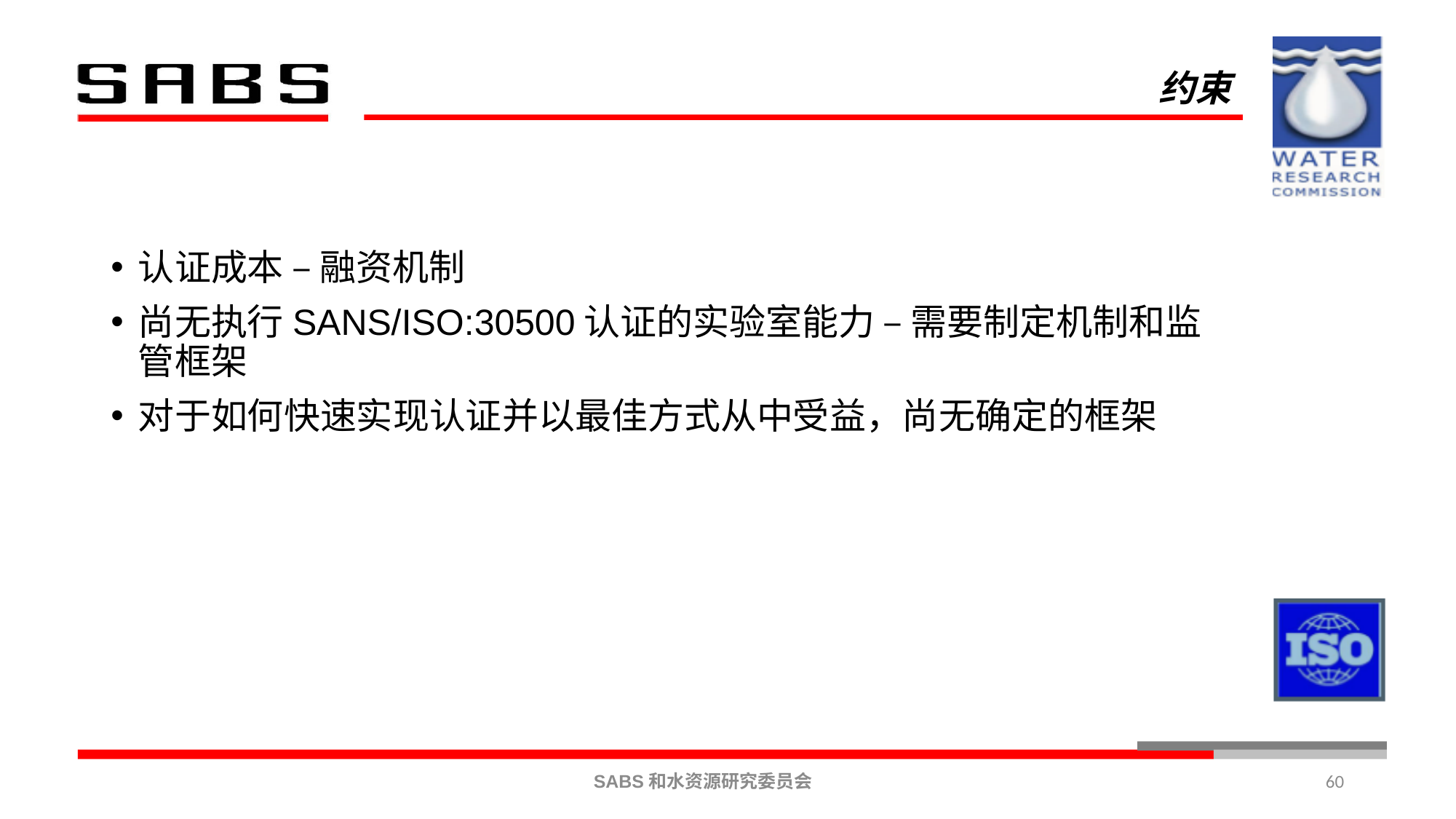

约束

认证成本 – 融资机制
尚无执行SANS/ISO:30500认证的实验室能力 – 需要制定机制和监管框架
对于如何快速实现认证并以最佳方式从中受益，尚无确定的框架

60